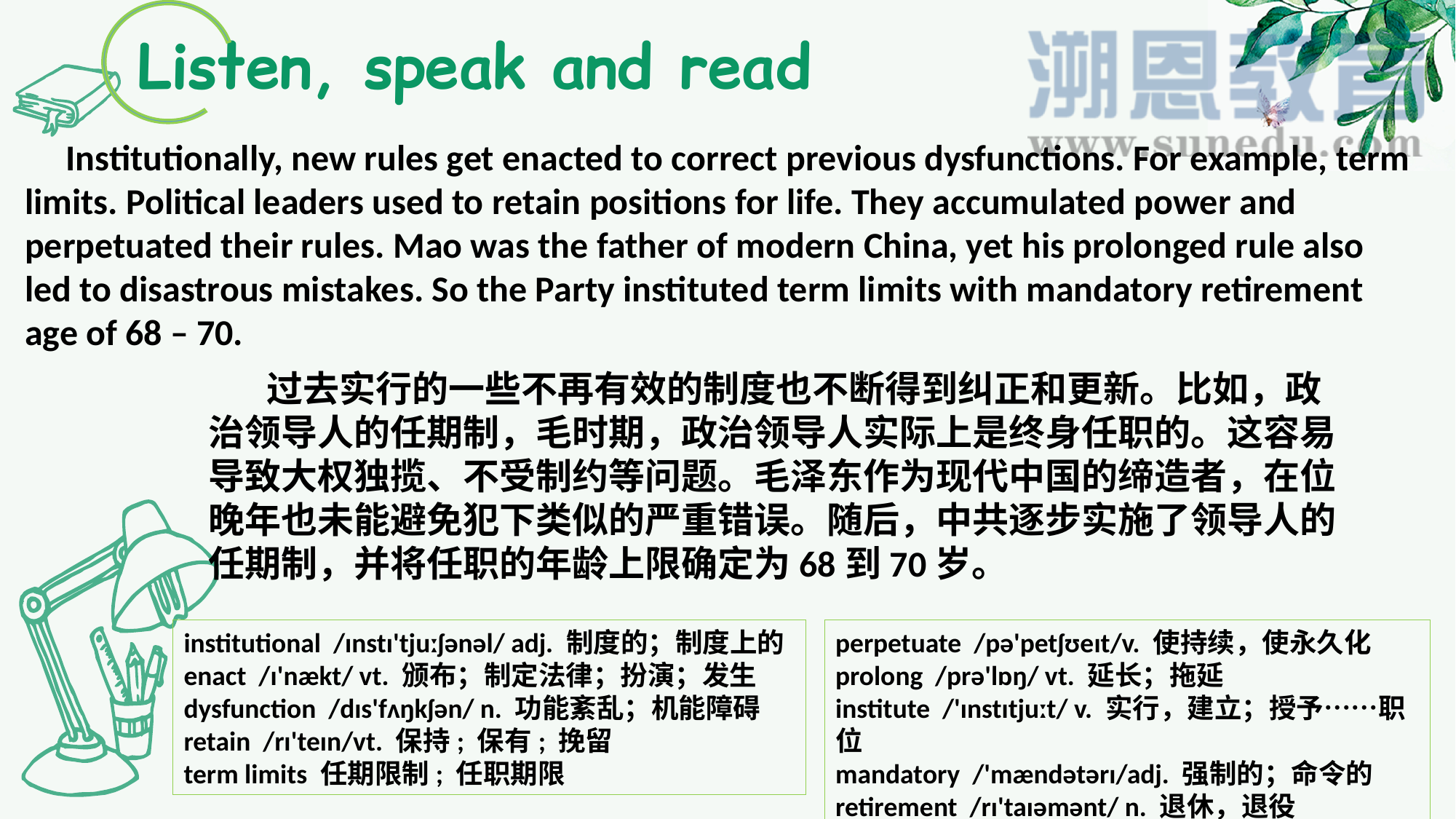

Listen, speak and read

     Institutionally, new rules get enacted to correct previous dysfunctions. For example, term limits. Political leaders used to retain positions for life. They accumulated power and perpetuated their rules. Mao was the father of modern China, yet his prolonged rule also led to disastrous mistakes. So the Party instituted term limits with mandatory retirement age of 68 – 70.
      过去实行的一些不再有效的制度也不断得到纠正和更新。比如，政治领导人的任期制，毛时期，政治领导人实际上是终身任职的。这容易导致大权独揽、不受制约等问题。毛泽东作为现代中国的缔造者，在位晚年也未能避免犯下类似的严重错误。随后，中共逐步实施了领导人的任期制，并将任职的年龄上限确定为68到70岁。

institutional  /ɪnstɪ'tjuːʃənəl/ adj. 制度的；制度上的
enact  /ɪ'nækt/ vt. 颁布；制定法律；扮演；发生
dysfunction  /dɪs'fʌŋkʃən/ n. 功能紊乱；机能障碍
retain  /rɪ'teɪn/vt. 保持; 保有; 挽留
term limits 任期限制; 任职期限
perpetuate  /pə'petʃʊeɪt/v. 使持续，使永久化
prolong  /prə'lɒŋ/ vt. 延长；拖延
institute  /'ɪnstɪtjuːt/ v. 实行，建立；授予……职位
mandatory  /'mændətərɪ/adj. 强制的；命令的
retirement  /rɪ'taɪəmənt/ n. 退休，退役